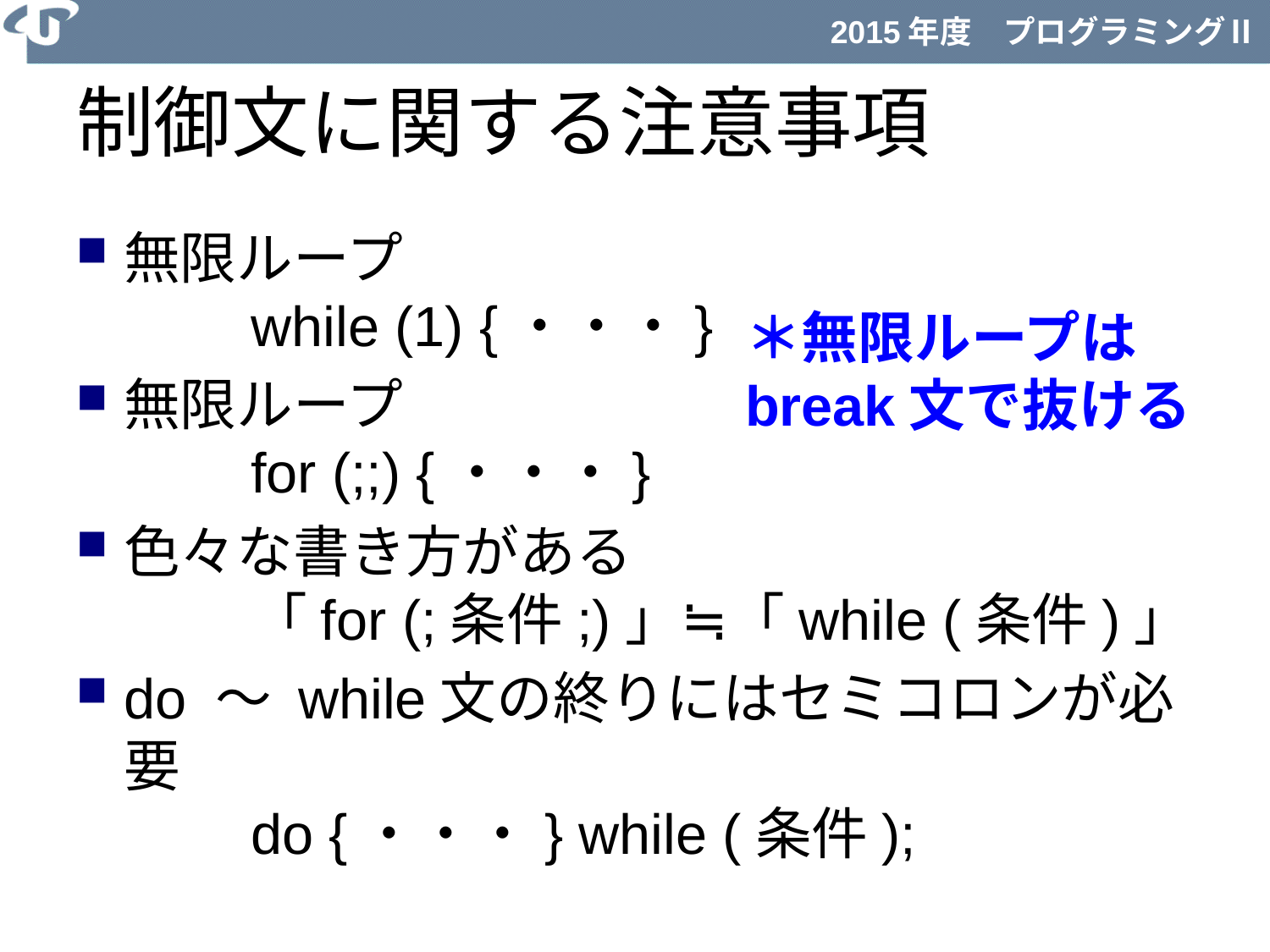

# 制御文に関する注意事項
無限ループ
	while (1) {・・・}
無限ループ
	for (;;) {・・・}
色々な書き方がある
	「for (;条件;)」≒「while (条件)」
do ～ while文の終りにはセミコロンが必要
	do {・・・} while (条件);
＊無限ループは
break文で抜ける